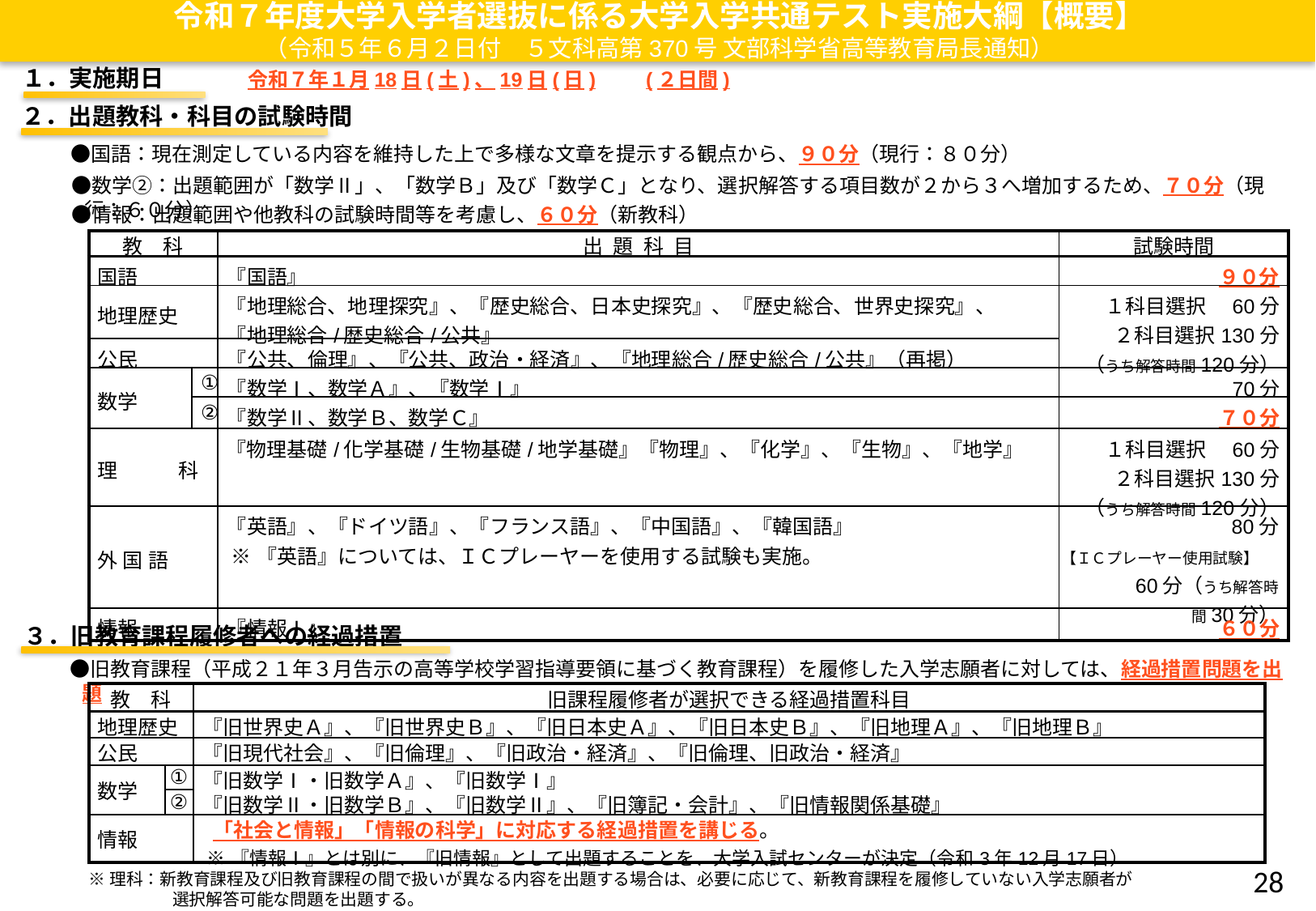

令和７年度大学入学者選抜に係る大学入学共通テスト実施大綱【概要】
（令和５年６月２日付　５文科高第370号 文部科学省高等教育局長通知）

１．実施期日
　　令和７年１月18日(土)、19日(日)　　(２日間)

２．出題教科・科目の試験時間

　●国語：現在測定している内容を維持した上で多様な文章を提示する観点から、９０分（現行：８０分）
　●数学②：出題範囲が「数学Ⅱ」、「数学Ｂ」及び「数学Ｃ」となり、選択解答する項目数が２から３へ増加するため、７０分（現行：６０分）
　●情報：出題範囲や他教科の試験時間等を考慮し、６０分（新教科）
| 教　科 |  | 出題科目 | 試験時間 |
| --- | --- | --- | --- |
| 国語 |  | 『国語』 | ９０分 |
| 地理歴史 |  | 『地理総合、地理探究』、『歴史総合、日本史探究』、『歴史総合、世界史探究』、 『地理総合/歴史総合/公共』 | １科目選択　60分 ２科目選択130分 （うち解答時間120分） |
| 公民 |  | 『公共、倫理』、『公共、政治・経済』、『地理総合/歴史総合/公共』（再掲） |  |
| 数学 | ① | 『数学Ⅰ、数学Ａ』、『数学Ⅰ』 | 70分 |
|  | ② | 『数学Ⅱ、数学Ｂ、数学Ｃ』 | ７０分 |
| 理　　　科 |  | 『物理基礎/化学基礎/生物基礎/地学基礎』『物理』、『化学』、『生物』、『地学』 | １科目選択　60分 ２科目選択130分 （うち解答時間120分） |
| 外国語 |  | 『英語』、『ドイツ語』、『フランス語』、『中国語』、『韓国語』 ※『英語』については、ＩＣプレーヤーを使用する試験も実施。 | 80分 【ＩＣプレーヤー使用試験】　　　　 60分（うち解答時間30分） |
| 情報 |  | 『情報Ⅰ』 | ６０分 |
３．旧教育課程履修者への経過措置

　●旧教育課程（平成２１年３月告示の高等学校学習指導要領に基づく教育課程）を履修した入学志願者に対しては、経過措置問題を出題
| 教　科 |  | 旧課程履修者が選択できる経過措置科目 |
| --- | --- | --- |
| 地理歴史 |  | 『旧世界史Ａ』、『旧世界史Ｂ』、『旧日本史Ａ』、『旧日本史Ｂ』、『旧地理Ａ』、『旧地理Ｂ』 |
| 公民 |  | 『旧現代社会』、『旧倫理』、『旧政治・経済』、『旧倫理、旧政治・経済』 |
| 数学 | ① | 『旧数学Ⅰ・旧数学Ａ』、『旧数学Ⅰ』 |
|  |  | 『旧数学Ⅱ・旧数学Ｂ』、『旧数学Ⅱ』、『旧簿記・会計』、『旧情報関係基礎』 |
|  | ② |  |
| 情報 |  | 「社会と情報」「情報の科学」に対応する経過措置を講じる。 ※『情報Ⅰ』とは別に、『旧情報』として出題することを、大学入試センターが決定（令和3年12月17日） |
28
※理科：新教育課程及び旧教育課程の間で扱いが異なる内容を出題する場合は、必要に応じて、新教育課程を履修していない入学志願者が
　　　　　選択解答可能な問題を出題する。